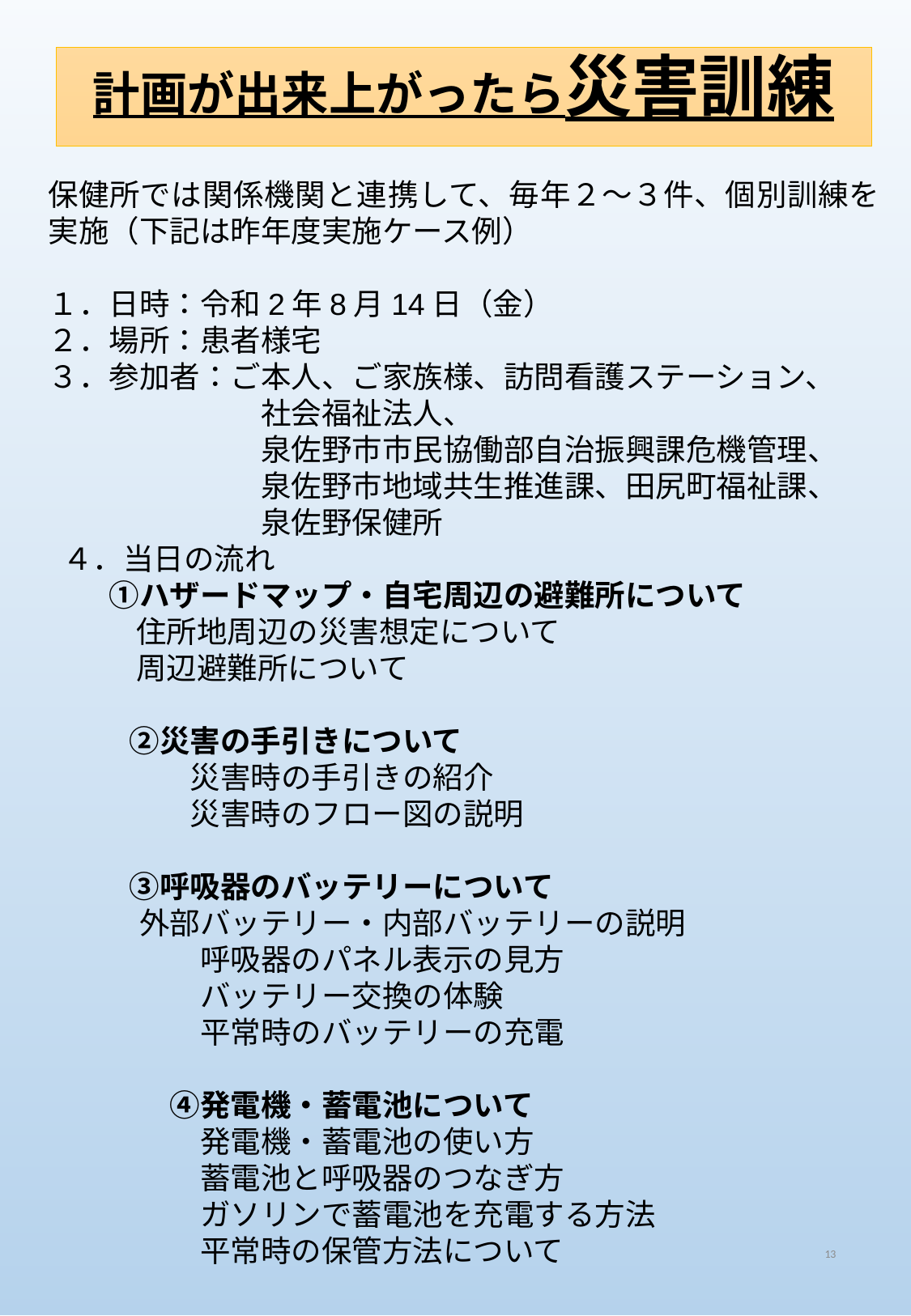

計画が出来上がったら災害訓練
保健所では関係機関と連携して、毎年２～３件、個別訓練を実施（下記は昨年度実施ケース例）

１．日時：令和2年8月14日（金）
２．場所：患者様宅
３．参加者：ご本人、ご家族様、訪問看護ステーション、
　　　　　　　社会福祉法人、
　　　　　　　泉佐野市市民協働部自治振興課危機管理、
　　　　　　　泉佐野市地域共生推進課、田尻町福祉課、
　　　　　　　泉佐野保健所
 ４．当日の流れ
　　①ハザードマップ・自宅周辺の避難所について
　 住所地周辺の災害想定について
　 周辺避難所について

　　②災害の手引きについて
　　　　災害時の手引きの紹介
　　　　災害時のフロー図の説明

　　③呼吸器のバッテリーについて
　外部バッテリー・内部バッテリーの説明
　呼吸器のパネル表示の見方
　バッテリー交換の体験
　平常時のバッテリーの充電

　　④発電機・蓄電池について
　発電機・蓄電池の使い方
　蓄電池と呼吸器のつなぎ方
　ガソリンで蓄電池を充電する方法
　平常時の保管方法について
13